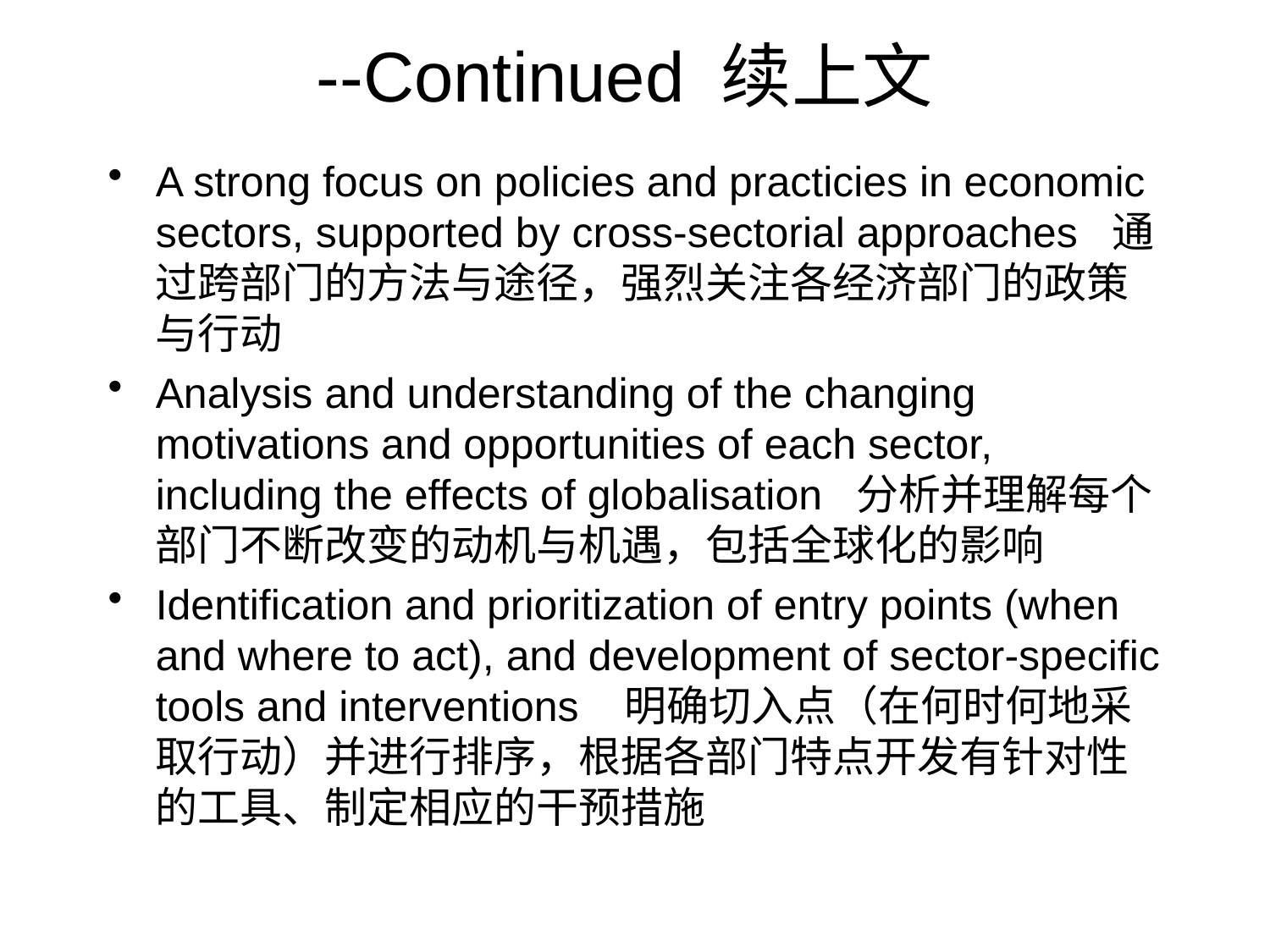

# --Continued 续上文
A strong focus on policies and practicies in economic sectors, supported by cross-sectorial approaches  通过跨部门的方法与途径，强烈关注各经济部门的政策与行动
Analysis and understanding of the changing motivations and opportunities of each sector, including the effects of globalisation  分析并理解每个部门不断改变的动机与机遇，包括全球化的影响
Identification and prioritization of entry points (when and where to act), and development of sector-specific tools and interventions   明确切入点（在何时何地采取行动）并进行排序，根据各部门特点开发有针对性的工具、制定相应的干预措施